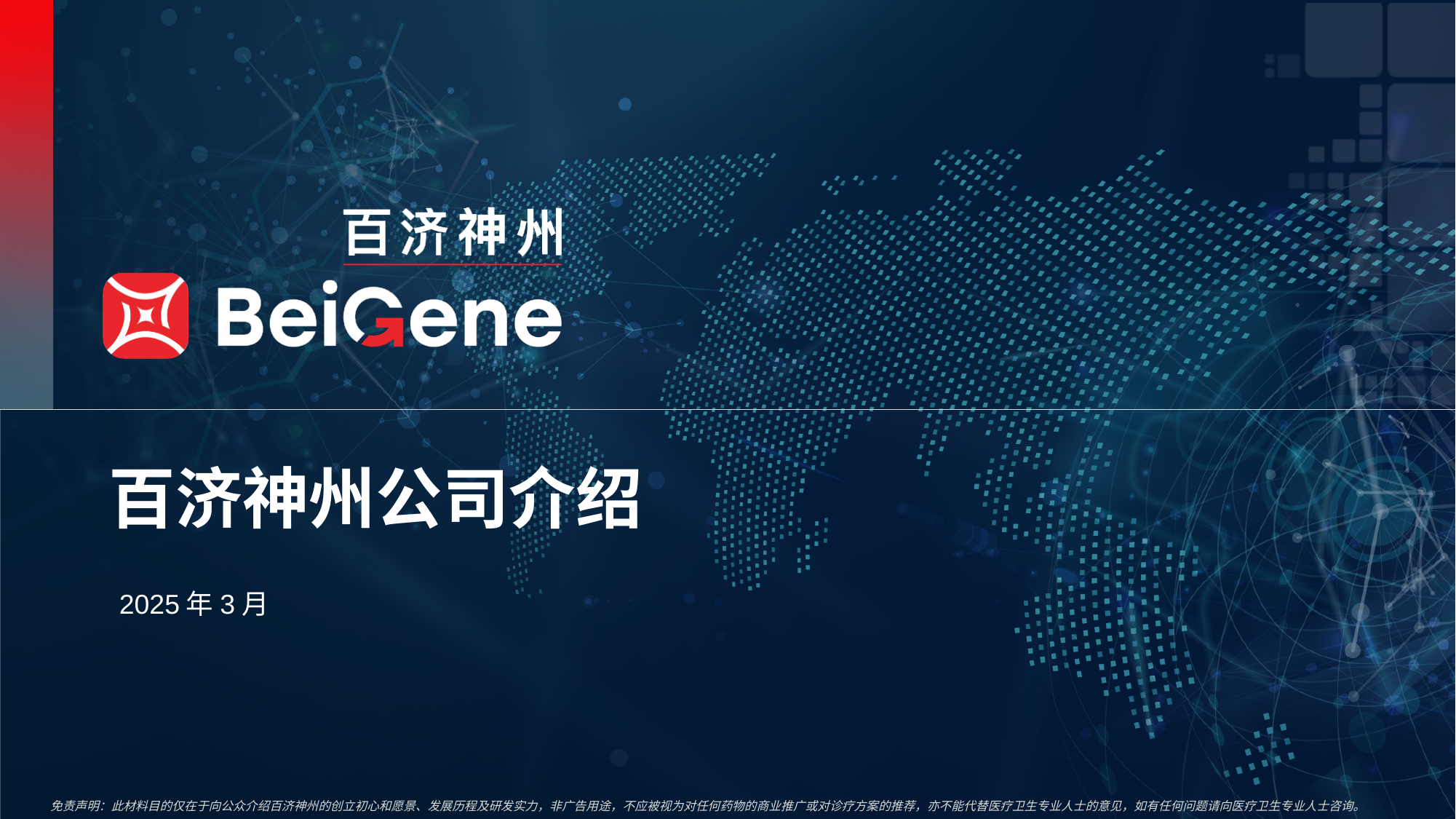

# 百济神州公司介绍
2025年3月
免责声明：此材料目的仅在于向公众介绍百济神州的创立初心和愿景、发展历程及研发实力，非广告用途，不应被视为对任何药物的商业推广或对诊疗方案的推荐，亦不能代替医疗卫生专业人士的意见，如有任何问题请向医疗卫生专业人士咨询。